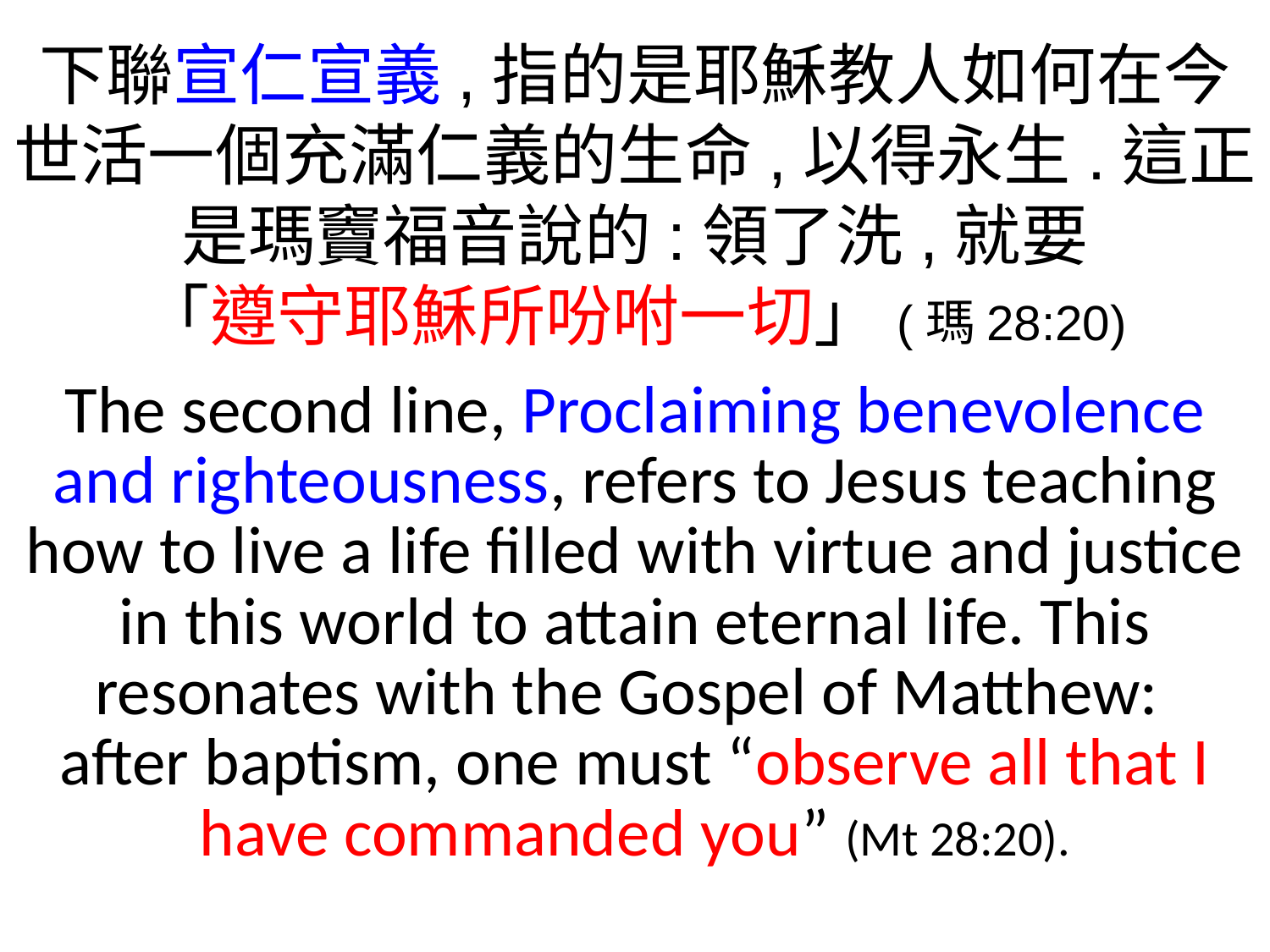

下聯宣仁宣義,指的是耶穌教人如何在今世活一個充滿仁義的生命,以得永生.這正是瑪竇福音說的:領了洗,就要
「遵守耶穌所吩咐一切」(瑪28:20)
The second line, Proclaiming benevolence and righteousness, refers to Jesus teaching how to live a life filled with virtue and justice in this world to attain eternal life. This resonates with the Gospel of Matthew:
after baptism, one must “observe all that I have commanded you” (Mt 28:20).